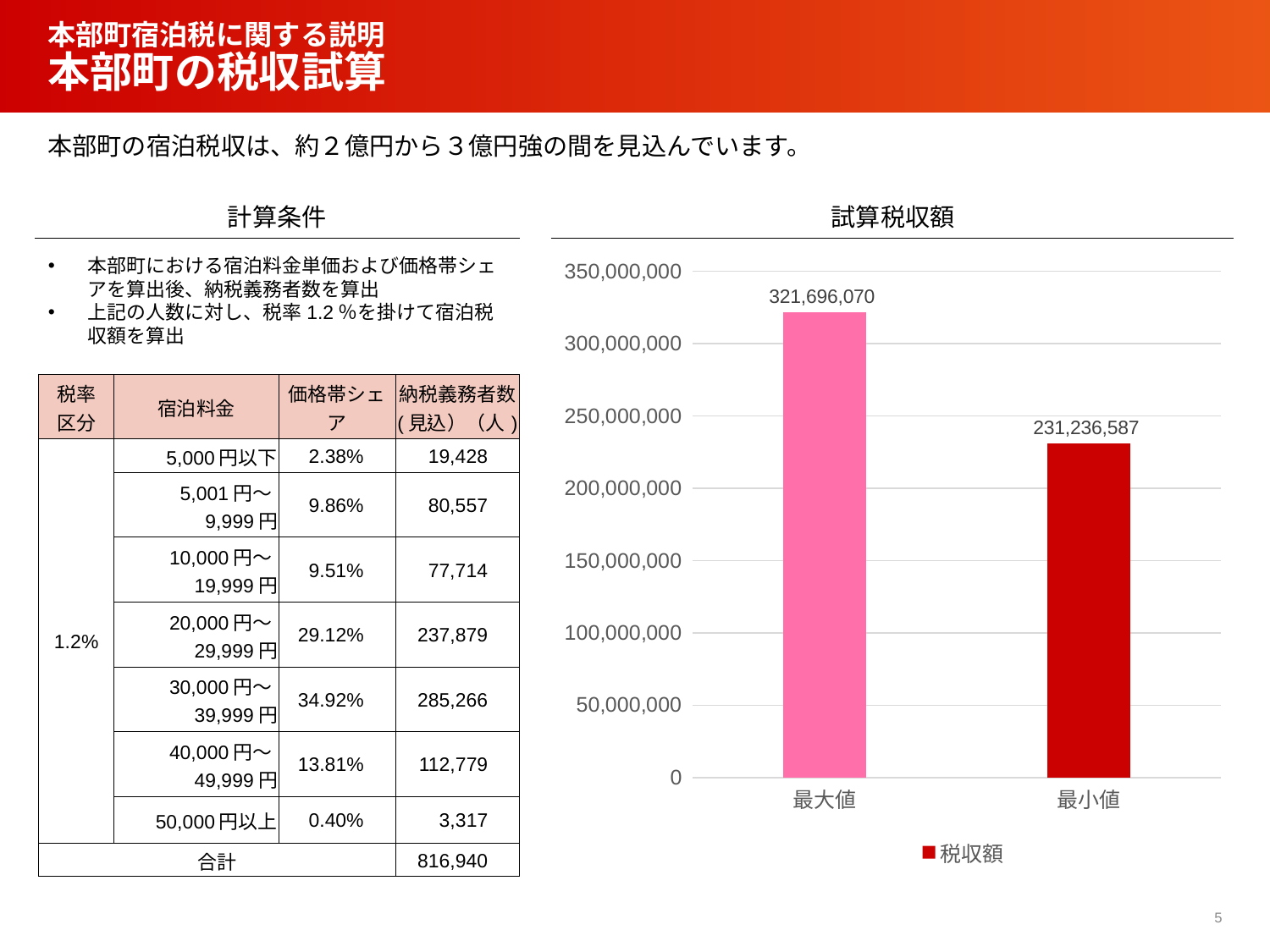

# 本部町宿泊税に関する説明 本部町の税収試算
本部町の宿泊税収は、約２億円から３億円強の間を見込んでいます。
計算条件
試算税収額
本部町における宿泊料金単価および価格帯シェアを算出後、納税義務者数を算出
上記の人数に対し、税率1.2％を掛けて宿泊税収額を算出

### Chart

| Category | 税収額 |
|---|---|
| 最大値 | 321696070.0 |
| 最小値 | 231236587.0 |
| 税率 区分 | 宿泊料金 | 価格帯シェア | 納税義務者数 (見込）（人) |
| --- | --- | --- | --- |
| 1.2% | 5,000円以下 | 2.38% | 19,428 |
|  | 5,001円～9,999円 | 9.86% | 80,557 |
|  | 10,000円～19,999円 | 9.51% | 77,714 |
|  | 20,000円～29,999円 | 29.12% | 237,879 |
|  | 30,000円～39,999円 | 34.92% | 285,266 |
|  | 40,000円～49,999円 | 13.81% | 112,779 |
|  | 50,000円以上 | 0.40% | 3,317 |
| 合計 |  |  | 816,940 |
5